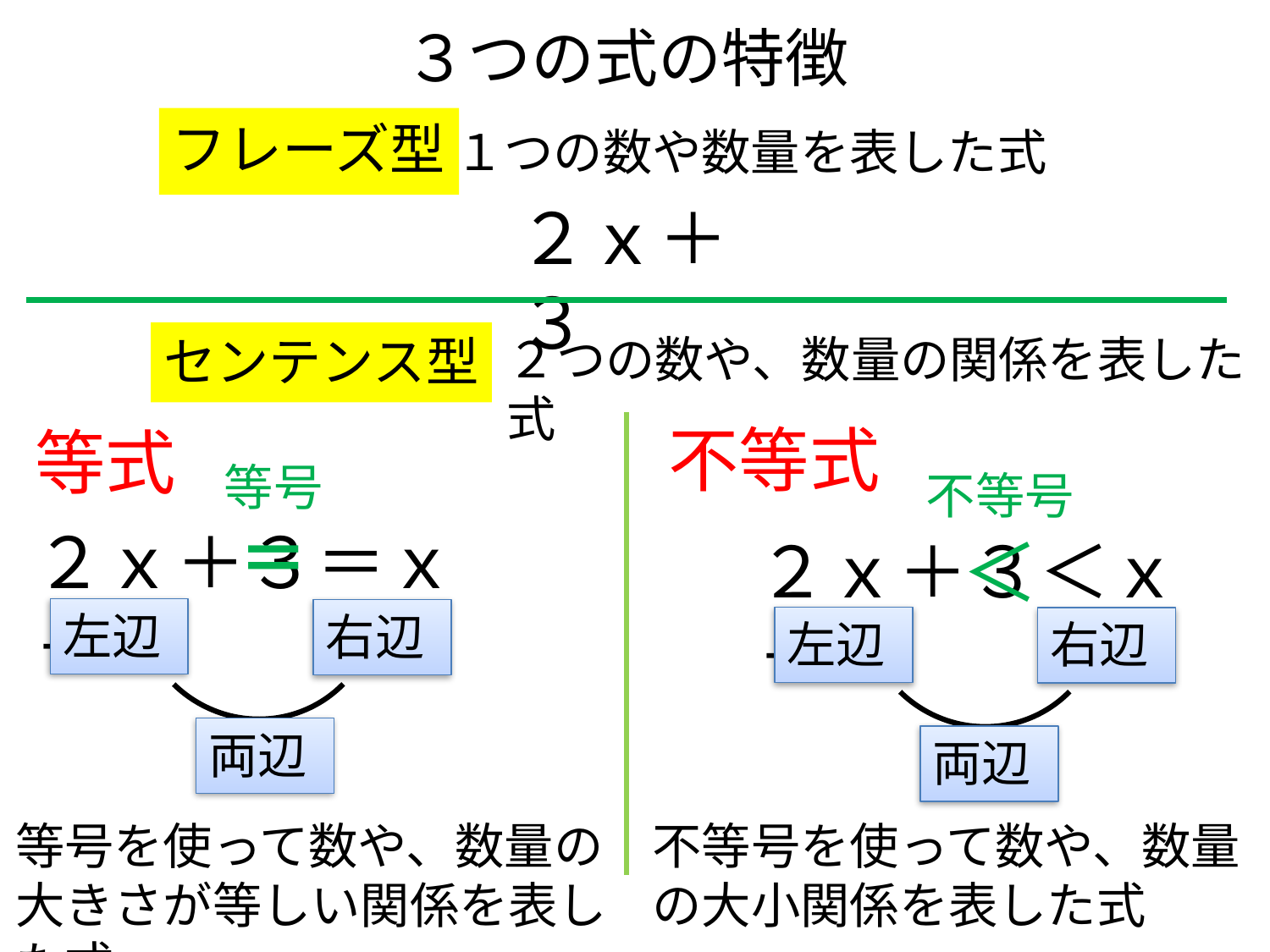

# ３つの式の特徴
フレーズ型
１つの数や数量を表した式
２ｘ＋３

センテンス型
２つの数や、数量の関係を表した式
不等式
等式
等号
＝
不等号
＜

２ｘ＋３＝ｘ＋７

２ｘ＋３＜ｘ＋７

左辺
右辺
左辺
右辺
両辺
両辺
等号を使って数や、数量の大きさが等しい関係を表した式
不等号を使って数や、数量の大小関係を表した式